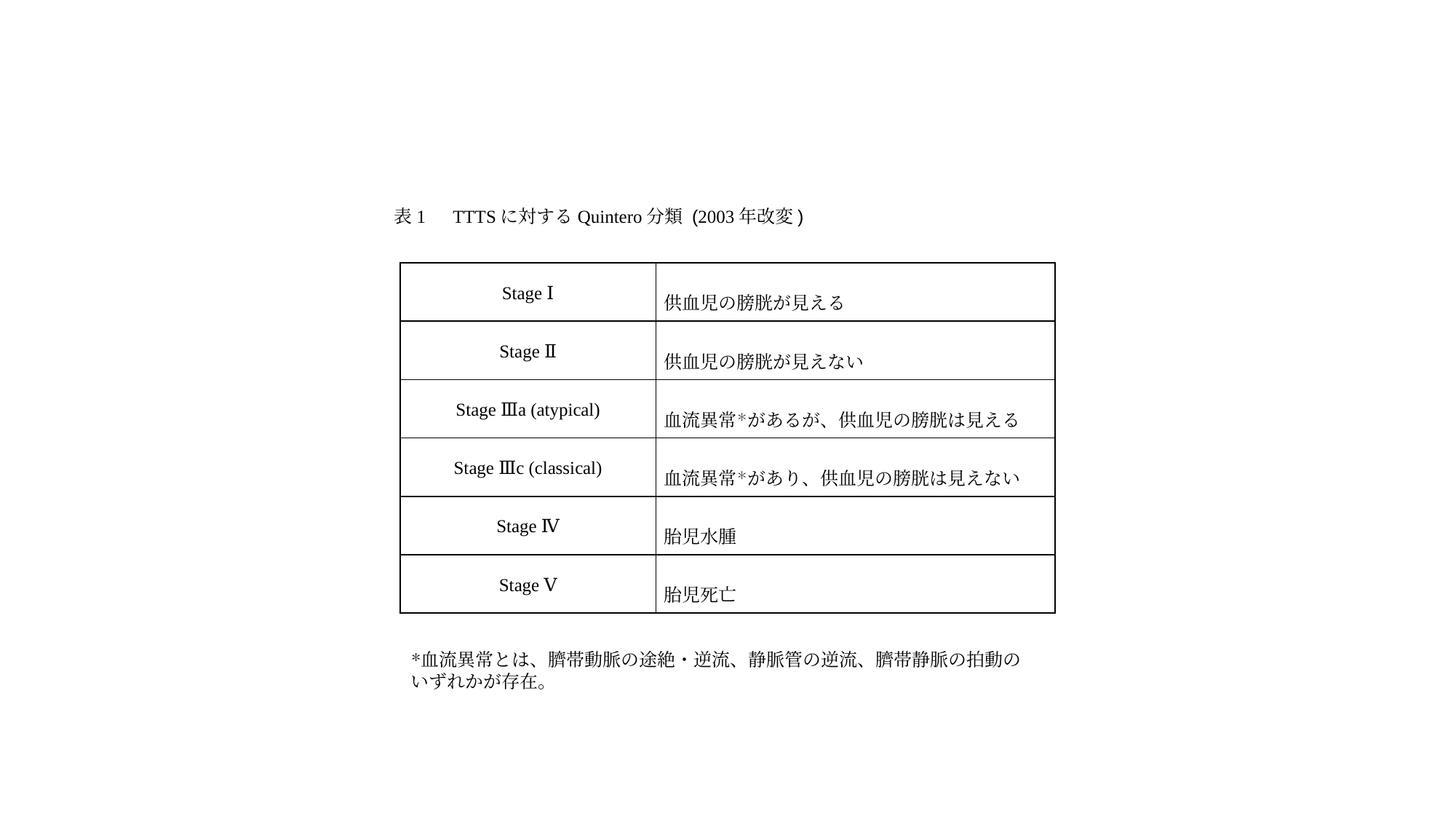

表1　TTTSに対するQuintero分類 (2003年改変)
| Stage Ⅰ | 供血児の膀胱が見える |
| --- | --- |
| Stage Ⅱ | 供血児の膀胱が見えない |
| Stage Ⅲa (atypical) | 血流異常＊があるが、供血児の膀胱は見える |
| Stage Ⅲc (classical) | 血流異常＊があり、供血児の膀胱は見えない |
| Stage Ⅳ | 胎児水腫 |
| Stage Ⅴ | 胎児死亡 |
＊血流異常とは、臍帯動脈の途絶・逆流、静脈管の逆流、臍帯静脈の拍動のいずれかが存在。